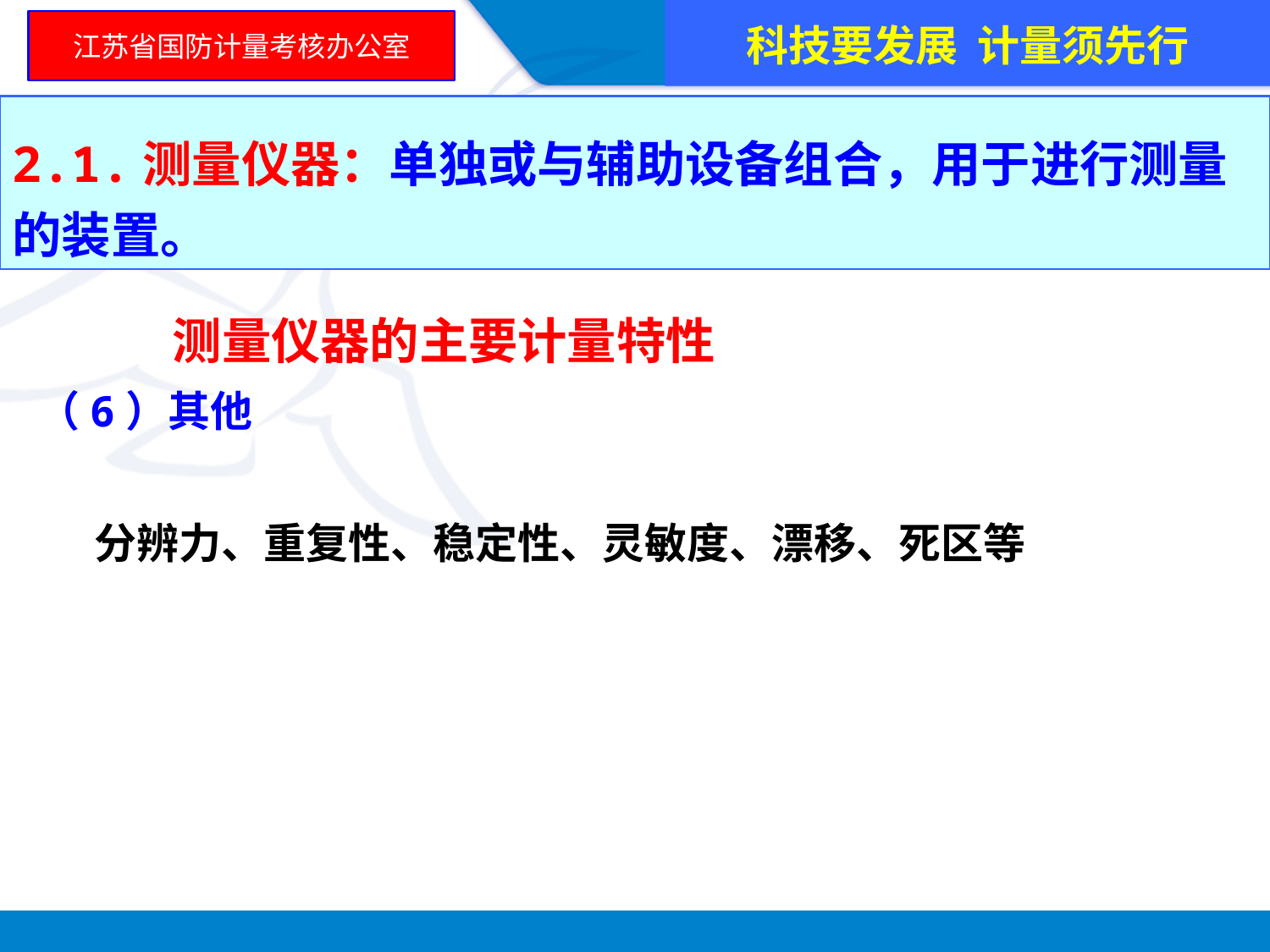

科技要发展  计量须先行
江苏省国防计量考核办公室
2.1.测量仪器：单独或与辅助设备组合，用于进行测量的装置。

           测量仪器的主要计量特性
（6）其他
      分辨力、重复性、稳定性、灵敏度、漂移、死区等